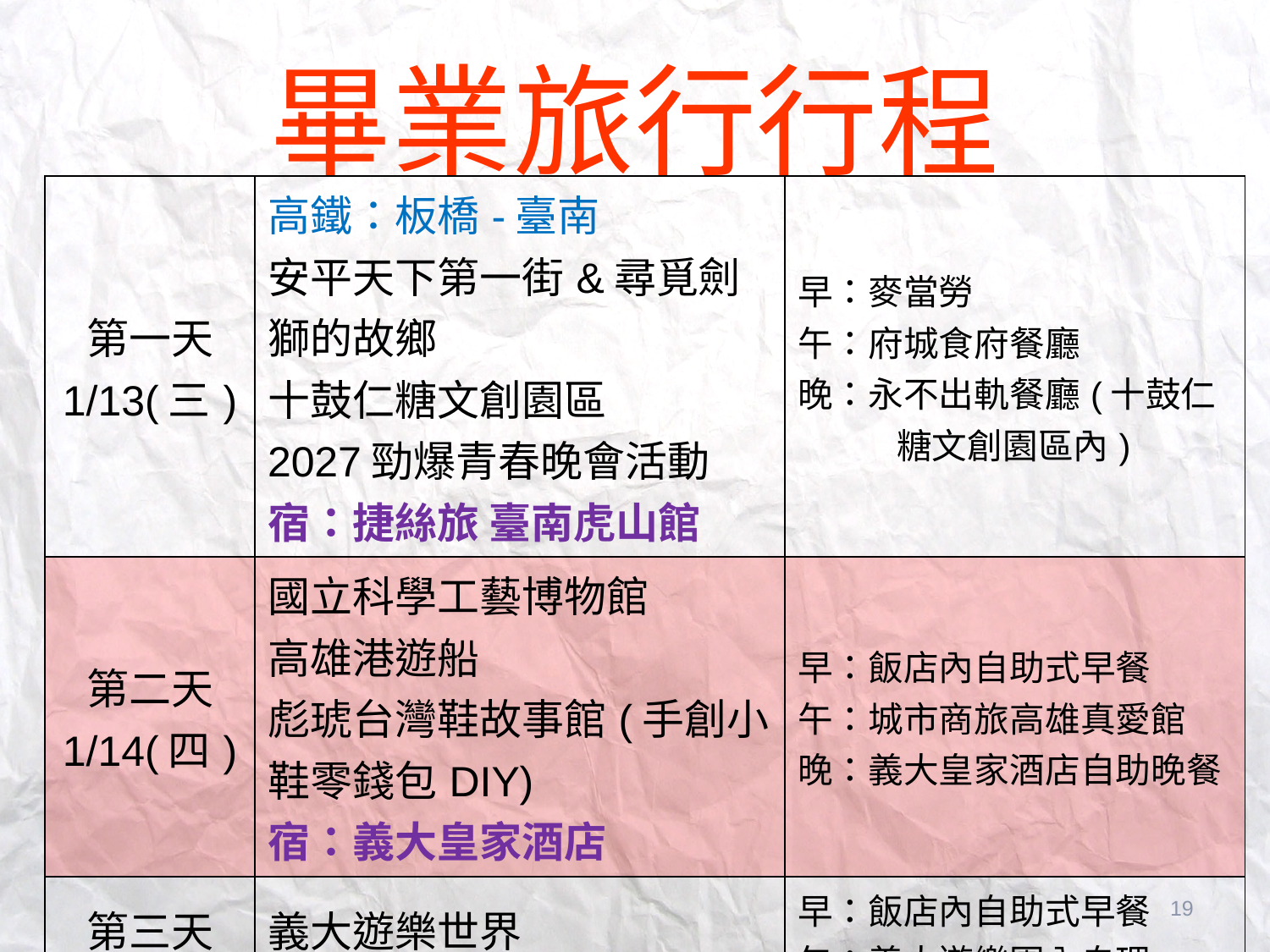

# 畢業旅行行程
| 第一天 1/13(三) | 高鐵：板橋-臺南 安平天下第一街&尋覓劍獅的故鄉 十鼓仁糖文創園區 2027勁爆青春晚會活動 宿：捷絲旅 臺南虎山館 | 早：麥當勞 午：府城食府餐廳 晚：永不出軌餐廳(十鼓仁糖文創園區內) |
| --- | --- | --- |
| 第二天 1/14(四) | 國立科學工藝博物館 高雄港遊船 彪琥台灣鞋故事館(手創小鞋零錢包DIY) 宿：義大皇家酒店 | 早：飯店內自助式早餐 午：城市商旅高雄真愛館 晚：義大皇家酒店自助晚餐 |
| 第三天 1/15(五) | 義大遊樂世界 高鐵：左營-板橋 | 早：飯店內自助式早餐 午：義大遊樂園內自理 晚：丹丹漢堡 |
19